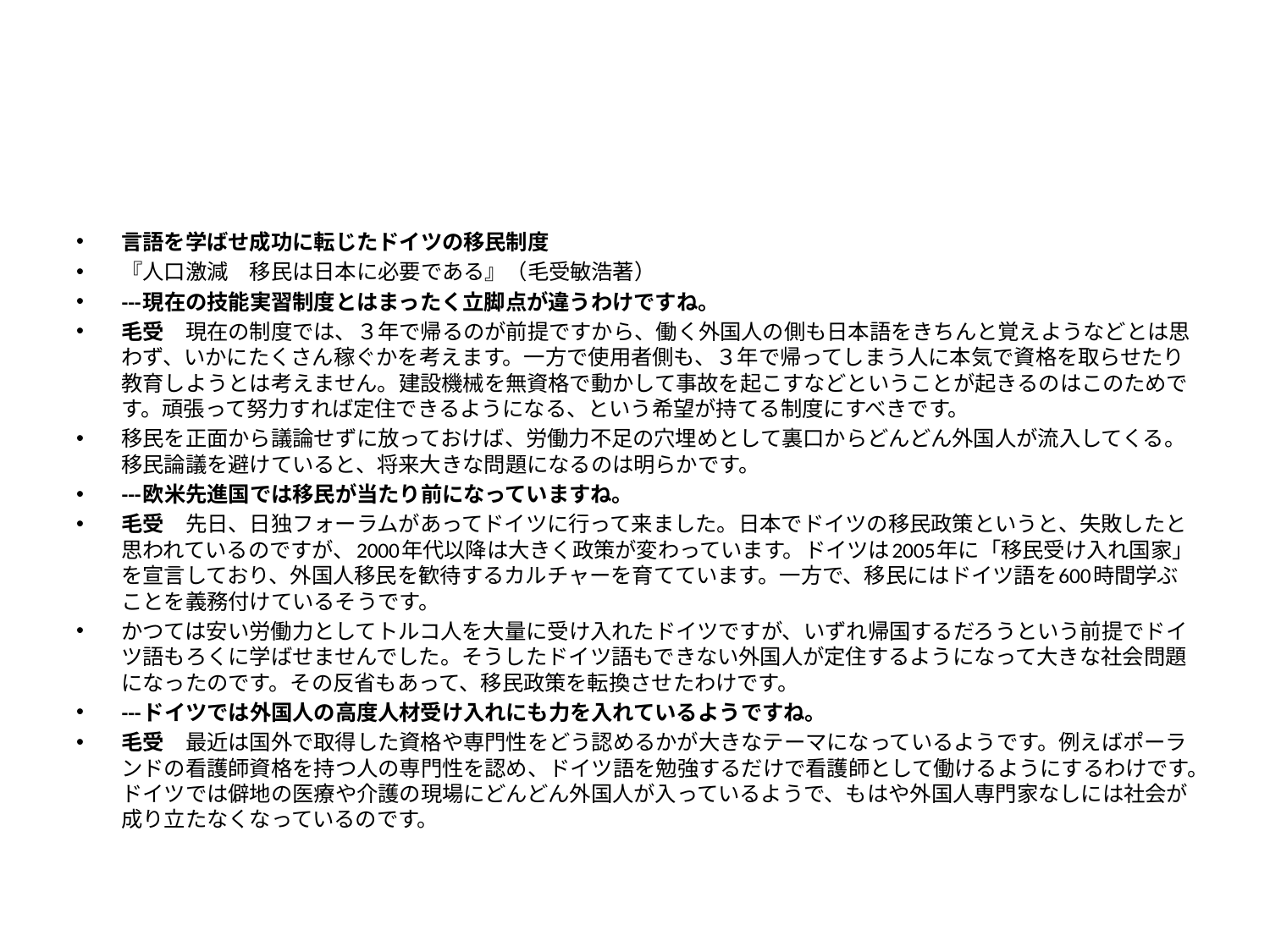

#
言語を学ばせ成功に転じたドイツの移民制度
『人口激減 移民は日本に必要である』（毛受敏浩著）
---現在の技能実習制度とはまったく立脚点が違うわけですね。
毛受 現在の制度では、３年で帰るのが前提ですから、働く外国人の側も日本語をきちんと覚えようなどとは思わず、いかにたくさん稼ぐかを考えます。一方で使用者側も、３年で帰ってしまう人に本気で資格を取らせたり教育しようとは考えません。建設機械を無資格で動かして事故を起こすなどということが起きるのはこのためです。頑張って努力すれば定住できるようになる、という希望が持てる制度にすべきです。
移民を正面から議論せずに放っておけば、労働力不足の穴埋めとして裏口からどんどん外国人が流入してくる。移民論議を避けていると、将来大きな問題になるのは明らかです。
---欧米先進国では移民が当たり前になっていますね。
毛受 先日、日独フォーラムがあってドイツに行って来ました。日本でドイツの移民政策というと、失敗したと思われているのですが、2000年代以降は大きく政策が変わっています。ドイツは2005年に「移民受け入れ国家」を宣言しており、外国人移民を歓待するカルチャーを育てています。一方で、移民にはドイツ語を600時間学ぶことを義務付けているそうです。
かつては安い労働力としてトルコ人を大量に受け入れたドイツですが、いずれ帰国するだろうという前提でドイツ語もろくに学ばせませんでした。そうしたドイツ語もできない外国人が定住するようになって大きな社会問題になったのです。その反省もあって、移民政策を転換させたわけです。
---ドイツでは外国人の高度人材受け入れにも力を入れているようですね。
毛受 最近は国外で取得した資格や専門性をどう認めるかが大きなテーマになっているようです。例えばポーランドの看護師資格を持つ人の専門性を認め、ドイツ語を勉強するだけで看護師として働けるようにするわけです。ドイツでは僻地の医療や介護の現場にどんどん外国人が入っているようで、もはや外国人専門家なしには社会が成り立たなくなっているのです。